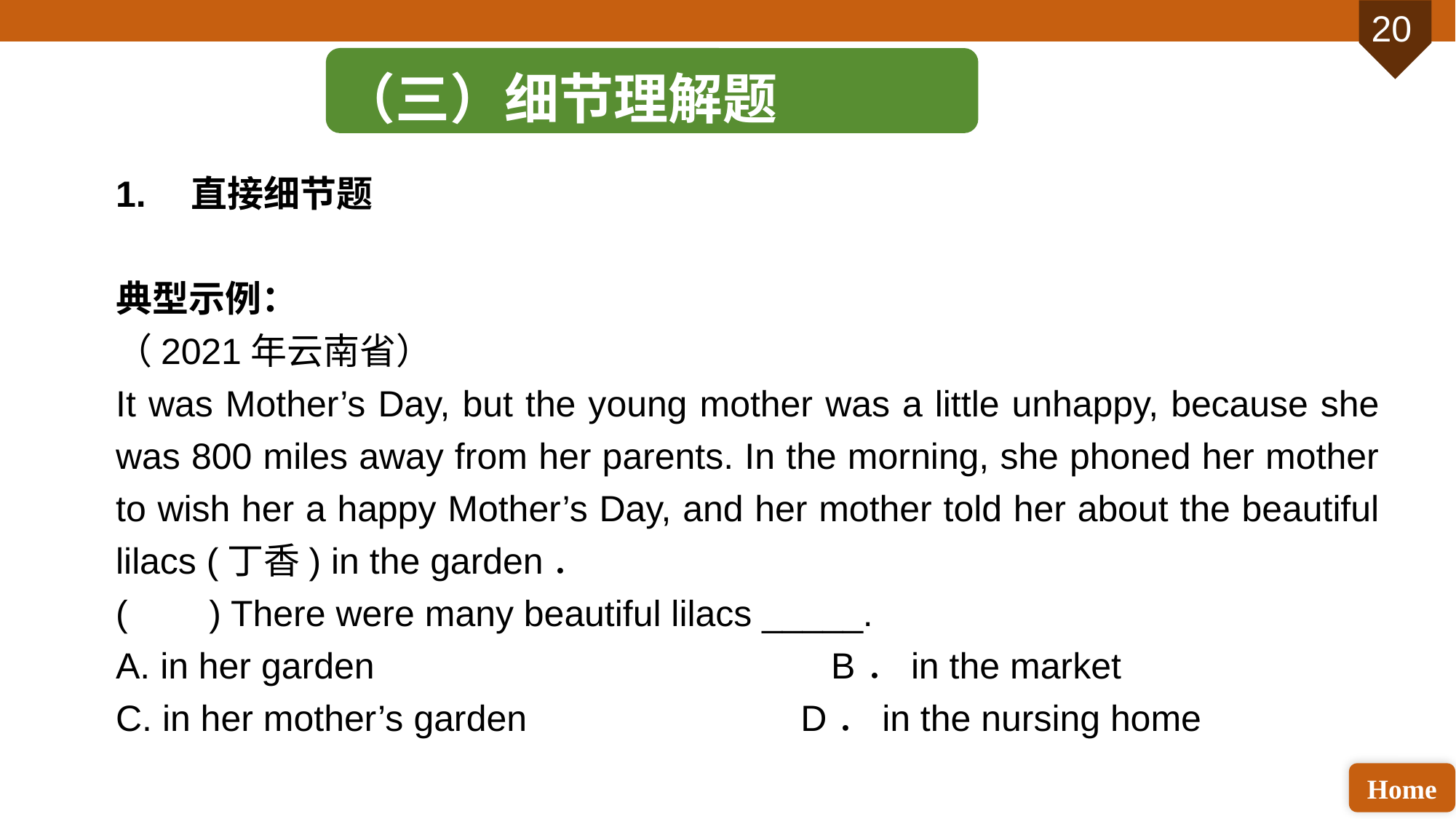

（三）细节理解题
1. 直接细节题

典型示例：
（2021年云南省）
It was Mother’s Day, but the young mother was a little unhappy, because she was 800 miles away from her parents. In the morning, she phoned her mother to wish her a happy Mother’s Day, and her mother told her about the beautiful lilacs (丁香) in the garden．
(        ) There were many beautiful lilacs _____.
A. in her garden                                             B．in the market
C. in her mother’s garden                           D．in the nursing home